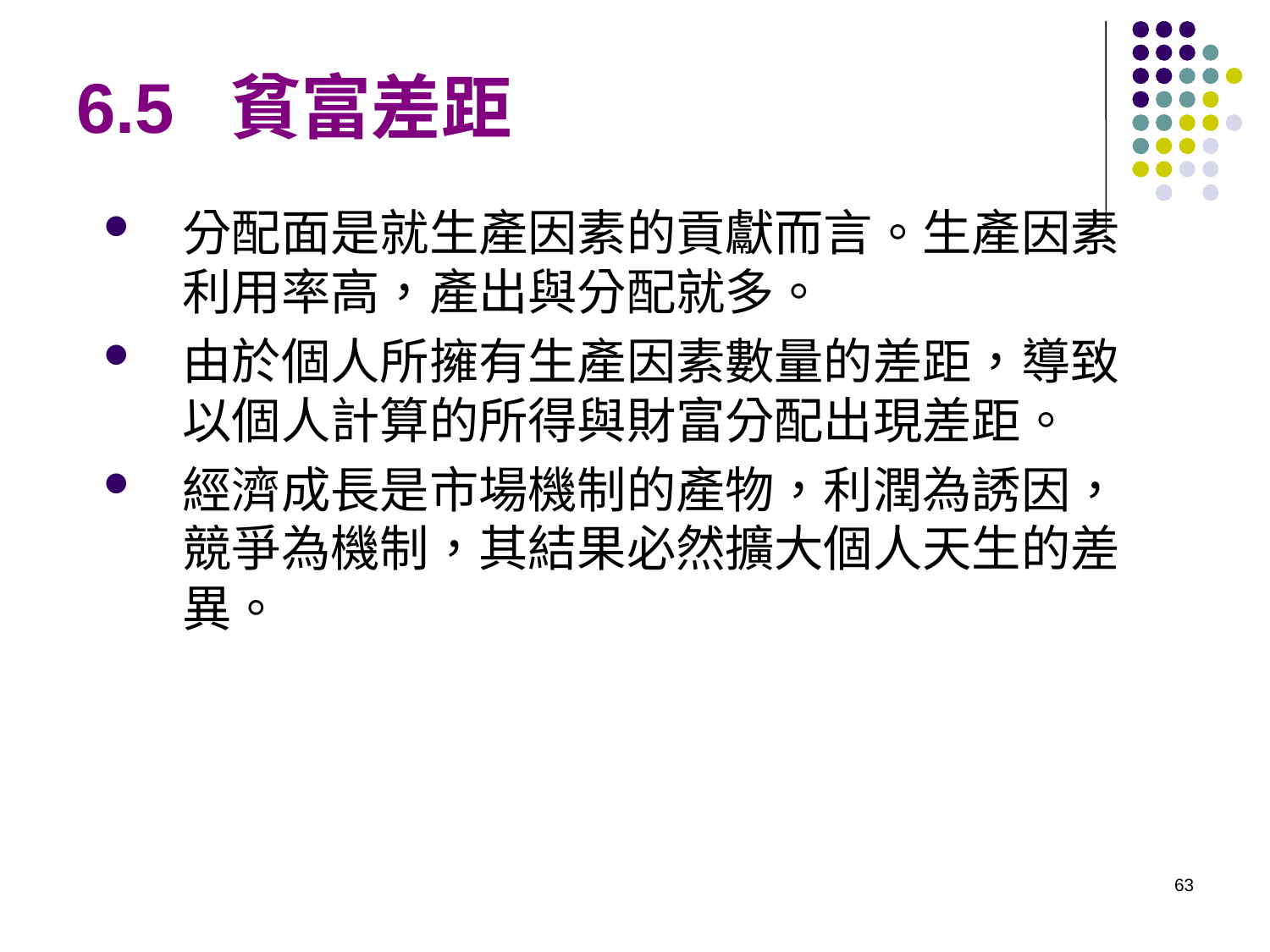

# 6.5  貧富差距
分配面是就生產因素的貢獻而言。生產因素利用率高，產出與分配就多。
由於個人所擁有生產因素數量的差距，導致以個人計算的所得與財富分配出現差距。
經濟成長是市場機制的產物，利潤為誘因，競爭為機制，其結果必然擴大個人天生的差異。
63